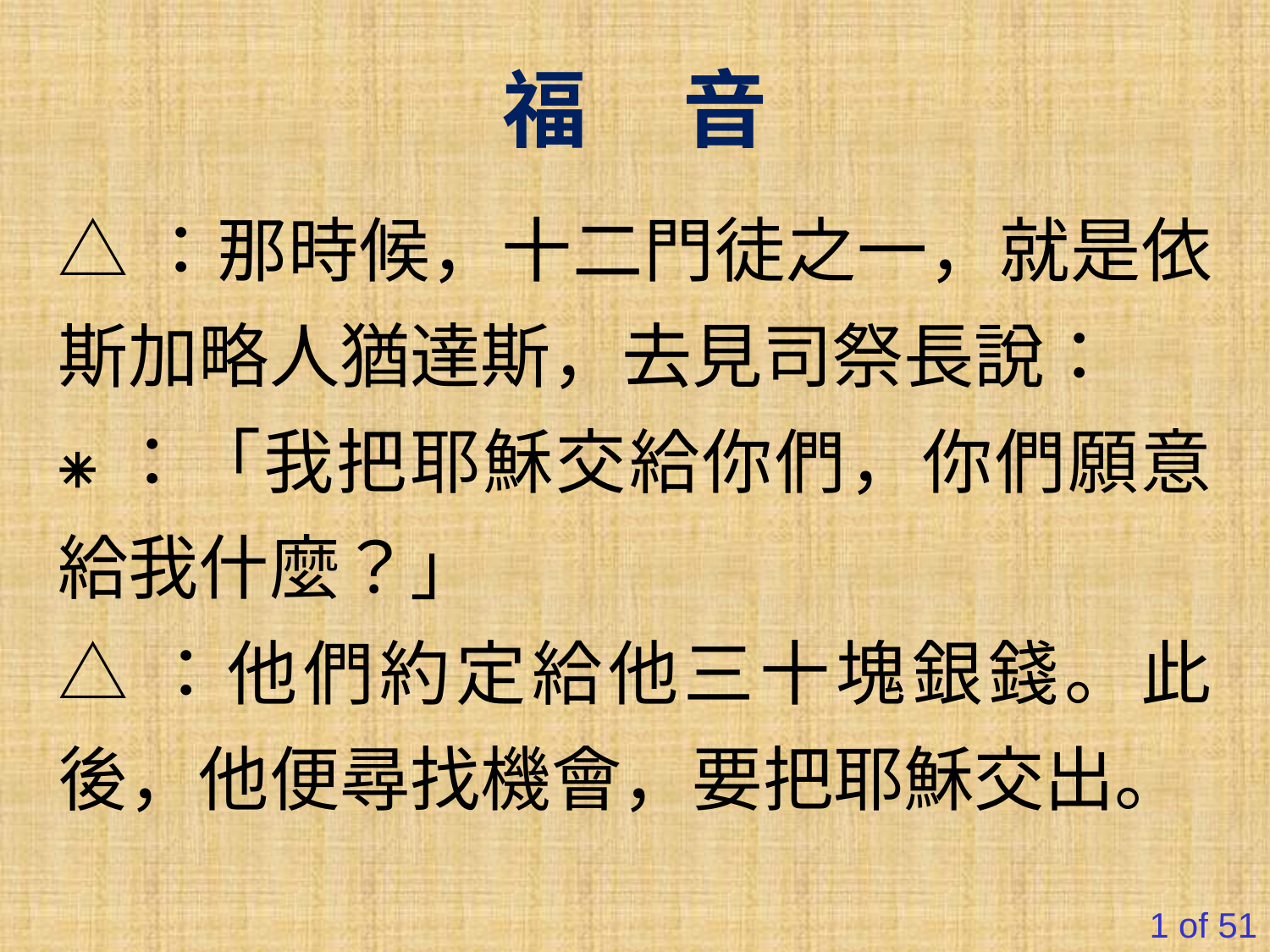

福     音

△：那時候，十二門徒之一，就是依斯加略人猶達斯，去見司祭長說：
⁕：「我把耶穌交給你們，你們願意給我什麼？」
△：他們約定給他三十塊銀錢。此後，他便尋找機會，要把耶穌交出。
1 of 51